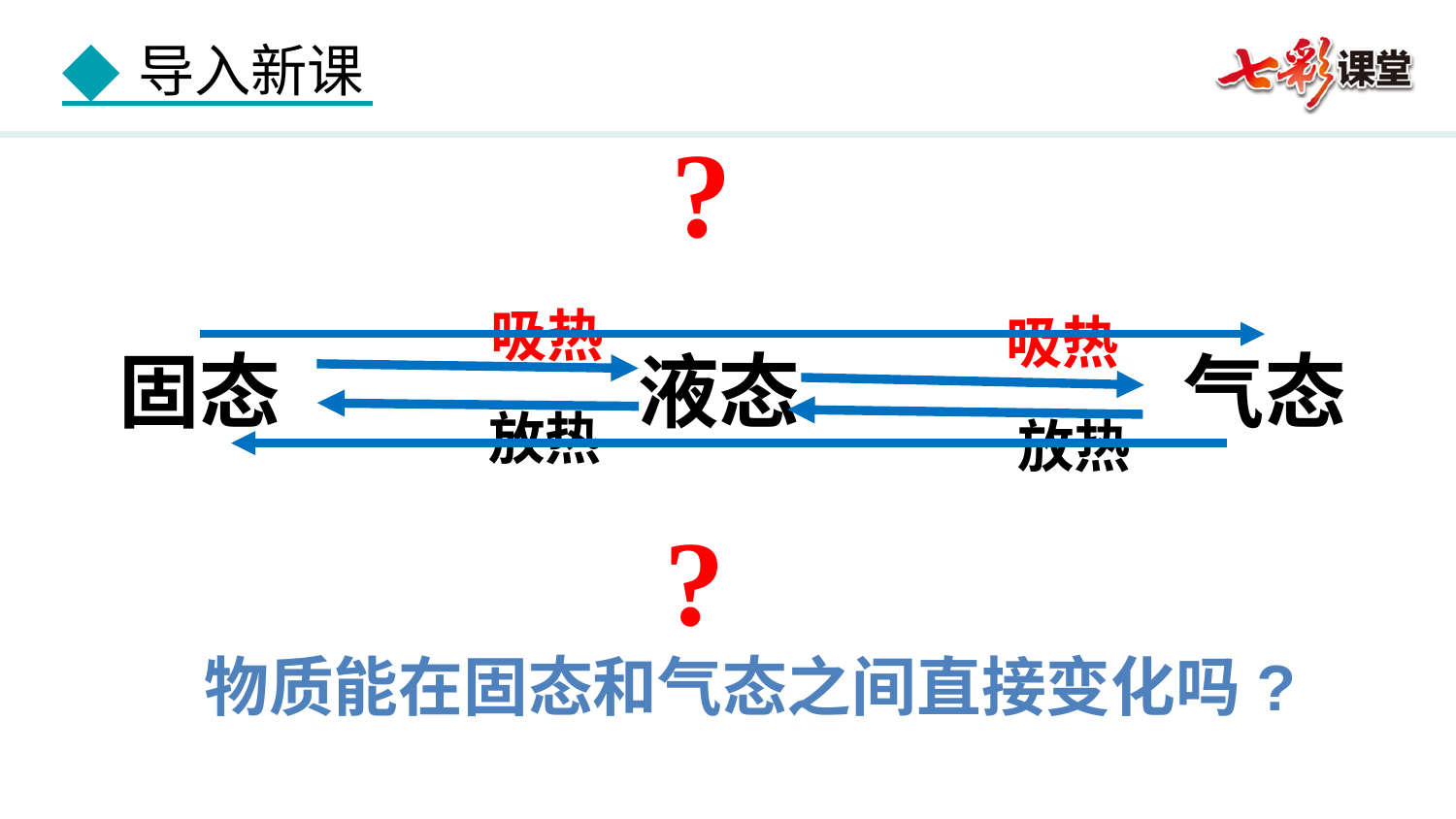

?
汽化
吸热
吸热
固态
液态
气态
凝固
放热
液化
放热
?
物质能在固态和气态之间直接变化吗?